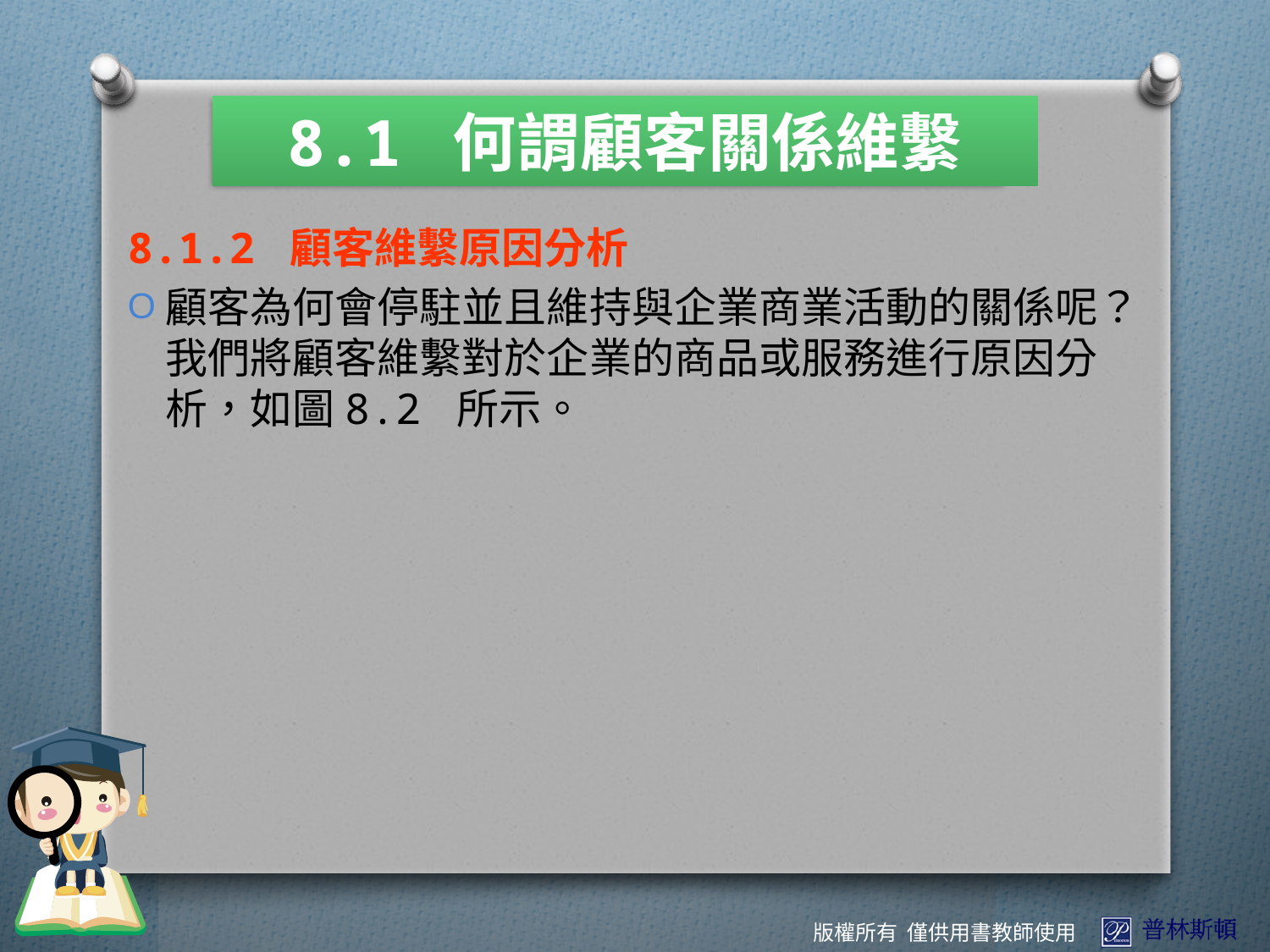

8.1 何謂顧客關係維繫
8.1.2 顧客維繫原因分析
顧客為何會停駐並且維持與企業商業活動的關係呢？我們將顧客維繫對於企業的商品或服務進行原因分析，如圖8.2 所示。